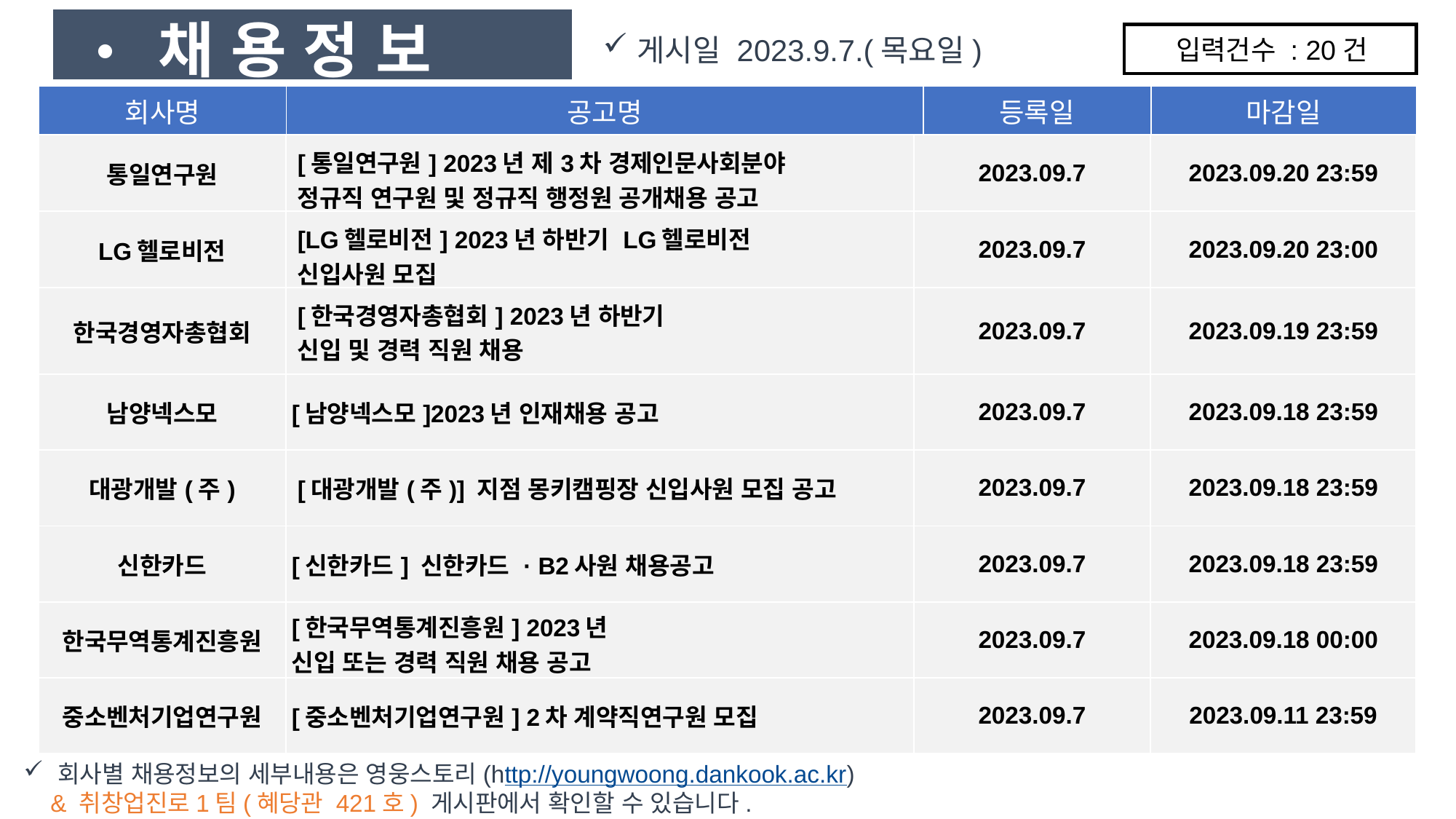

• 채 용 정 보

게시일 2023.9.7.(목요일)
입력건수 : 20건
| 회사명 | 공고명 | 등록일 | 마감일 |
| --- | --- | --- | --- |

| 통일연구원 | [통일연구원] 2023년 제3차 경제인문사회분야 정규직 연구원 및 정규직 행정원 공개채용 공고 | 2023.09.7 | 2023.09.20 23:59 |
| --- | --- | --- | --- |
| LG헬로비전 | [LG헬로비전] 2023년 하반기 LG헬로비전 신입사원 모집 | 2023.09.7 | 2023.09.20 23:00 |
| 한국경영자총협회 | [한국경영자총협회] 2023년 하반기 신입 및 경력 직원 채용 | 2023.09.7 | 2023.09.19 23:59 |
| 남양넥스모 | [남양넥스모]2023년 인재채용 공고 | 2023.09.7 | 2023.09.18 23:59 |
| 대광개발(주) | [대광개발(주)] 지점 몽키캠핑장 신입사원 모집 공고 | 2023.09.7 | 2023.09.18 23:59 |
| 신한카드 | [신한카드] 신한카드 · B2사원 채용공고 | 2023.09.7 | 2023.09.18 23:59 |
| 한국무역통계진흥원 | [한국무역통계진흥원] 2023년 신입 또는 경력 직원 채용 공고 | 2023.09.7 | 2023.09.18 00:00 |
| 중소벤처기업연구원 | [중소벤처기업연구원] 2차 계약직연구원 모집 | 2023.09.7 | 2023.09.11 23:59 |

회사별 채용정보의 세부내용은 영웅스토리(http://youngwoong.dankook.ac.kr)
    & 취창업진로1팀(혜당관 421호) 게시판에서 확인할 수 있습니다.